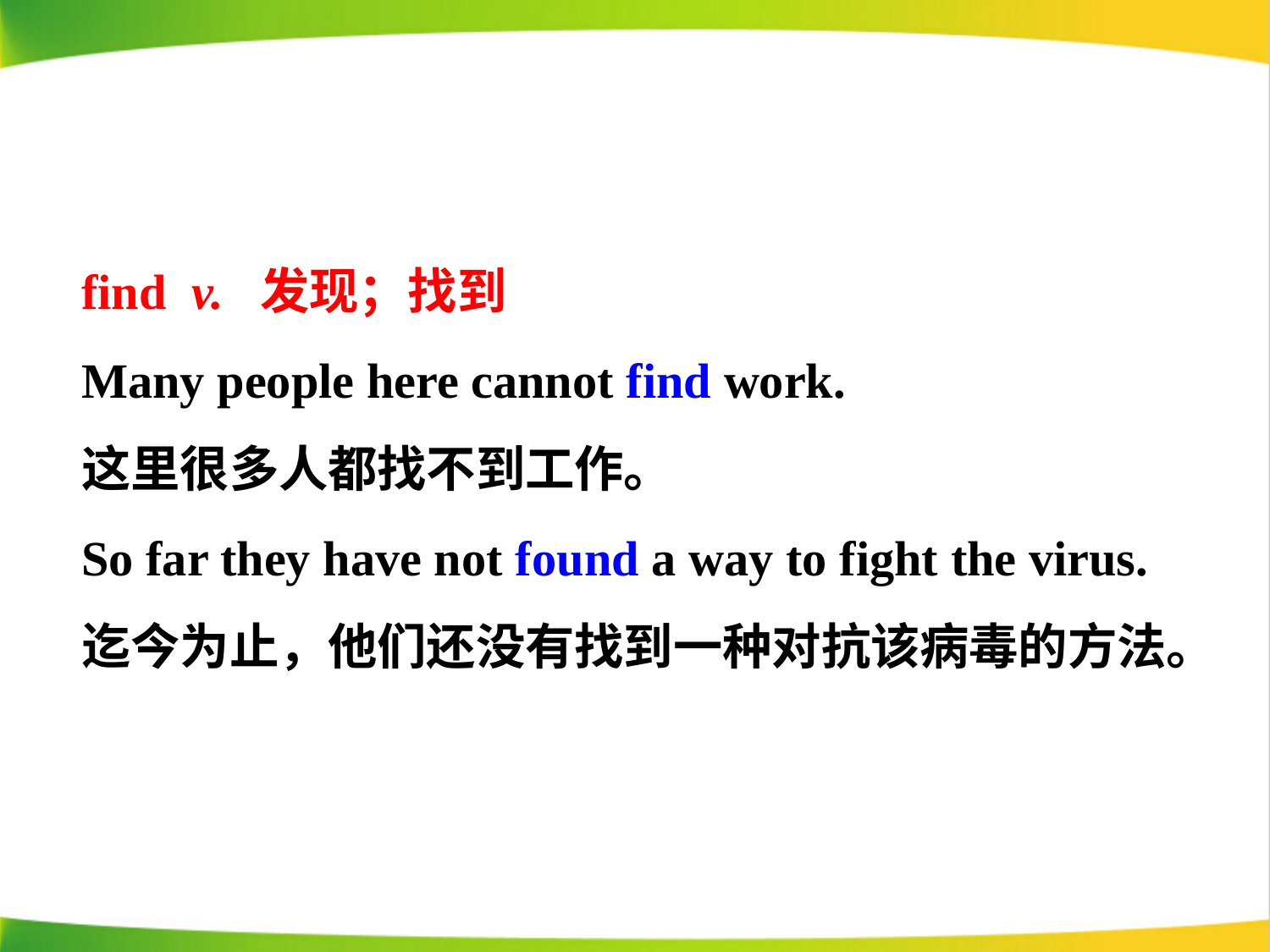

find  v.  发现；找到
Many people here cannot find work.
这里很多人都找不到工作。
So far they have not found a way to fight the virus.
迄今为止，他们还没有找到一种对抗该病毒的方法。